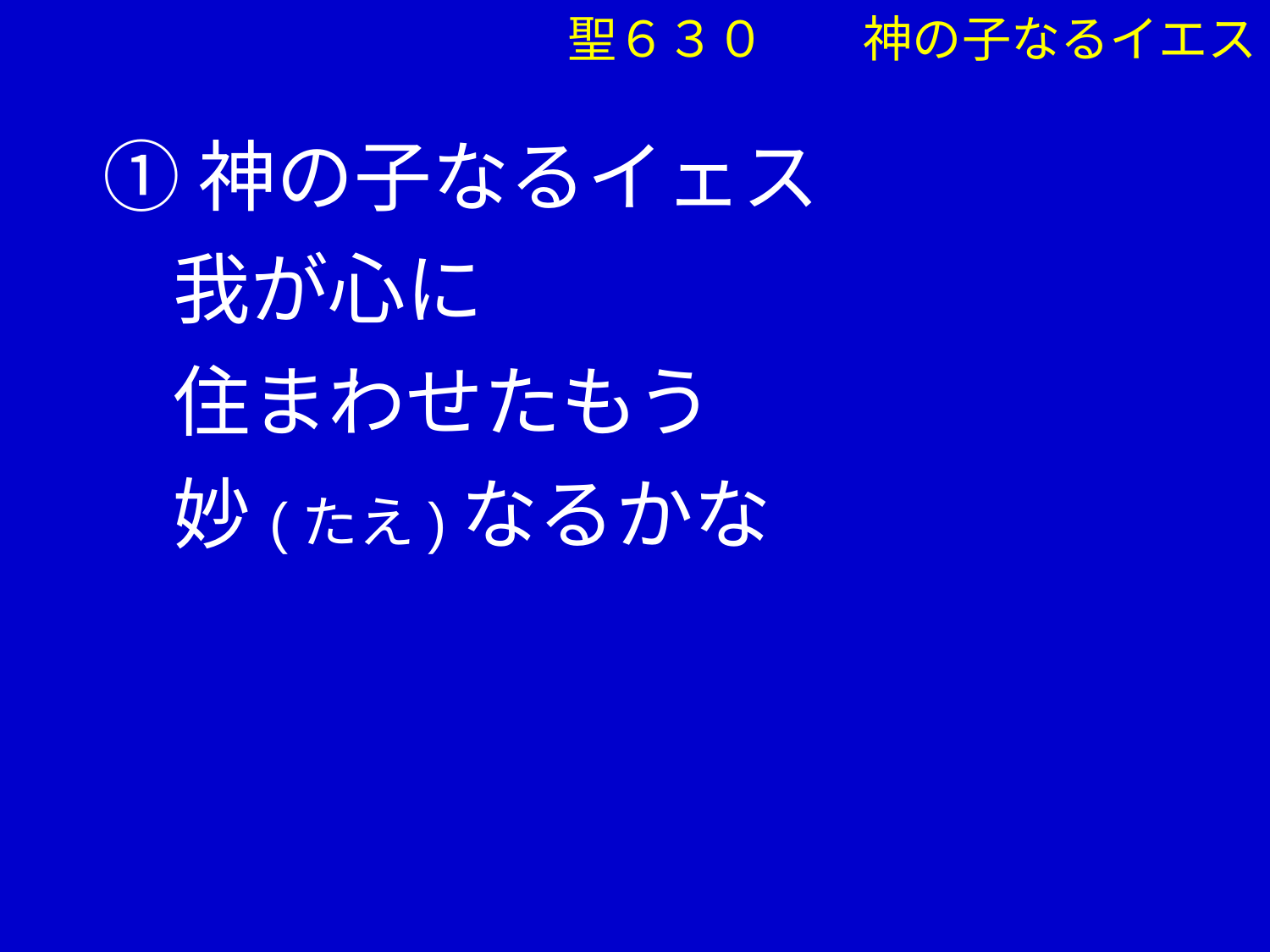

聖６３０　　神の子なるイエス
①神の子なるイェス
   我が心に
   住まわせたもう
   妙(たえ)なるかな